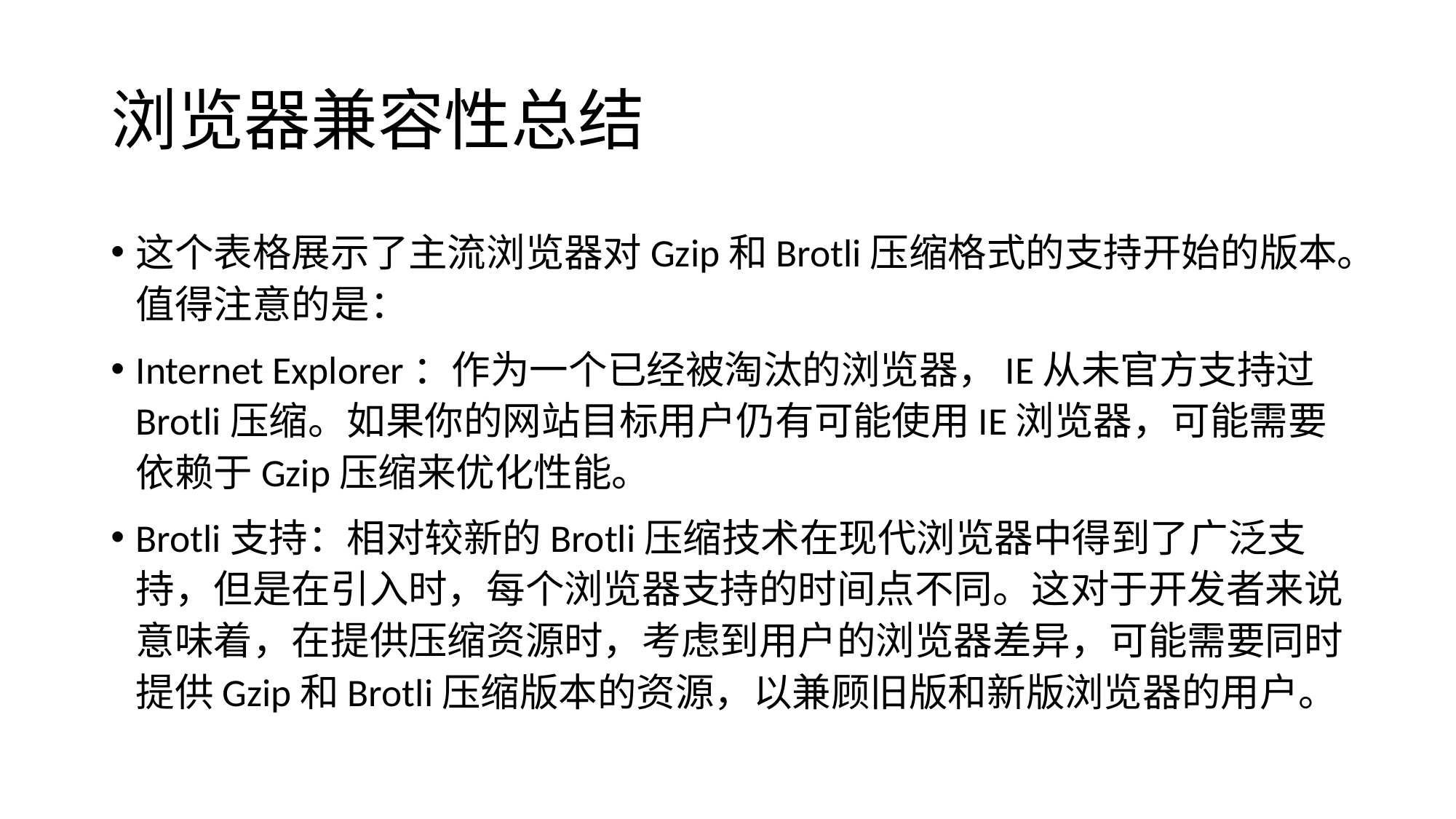

# 浏览器兼容性总结
这个表格展示了主流浏览器对Gzip和Brotli压缩格式的支持开始的版本。值得注意的是：
Internet Explorer：作为一个已经被淘汰的浏览器，IE从未官方支持过Brotli压缩。如果你的网站目标用户仍有可能使用IE浏览器，可能需要依赖于Gzip压缩来优化性能。
Brotli支持：相对较新的Brotli压缩技术在现代浏览器中得到了广泛支持，但是在引入时，每个浏览器支持的时间点不同。这对于开发者来说意味着，在提供压缩资源时，考虑到用户的浏览器差异，可能需要同时提供Gzip和Brotli压缩版本的资源，以兼顾旧版和新版浏览器的用户。